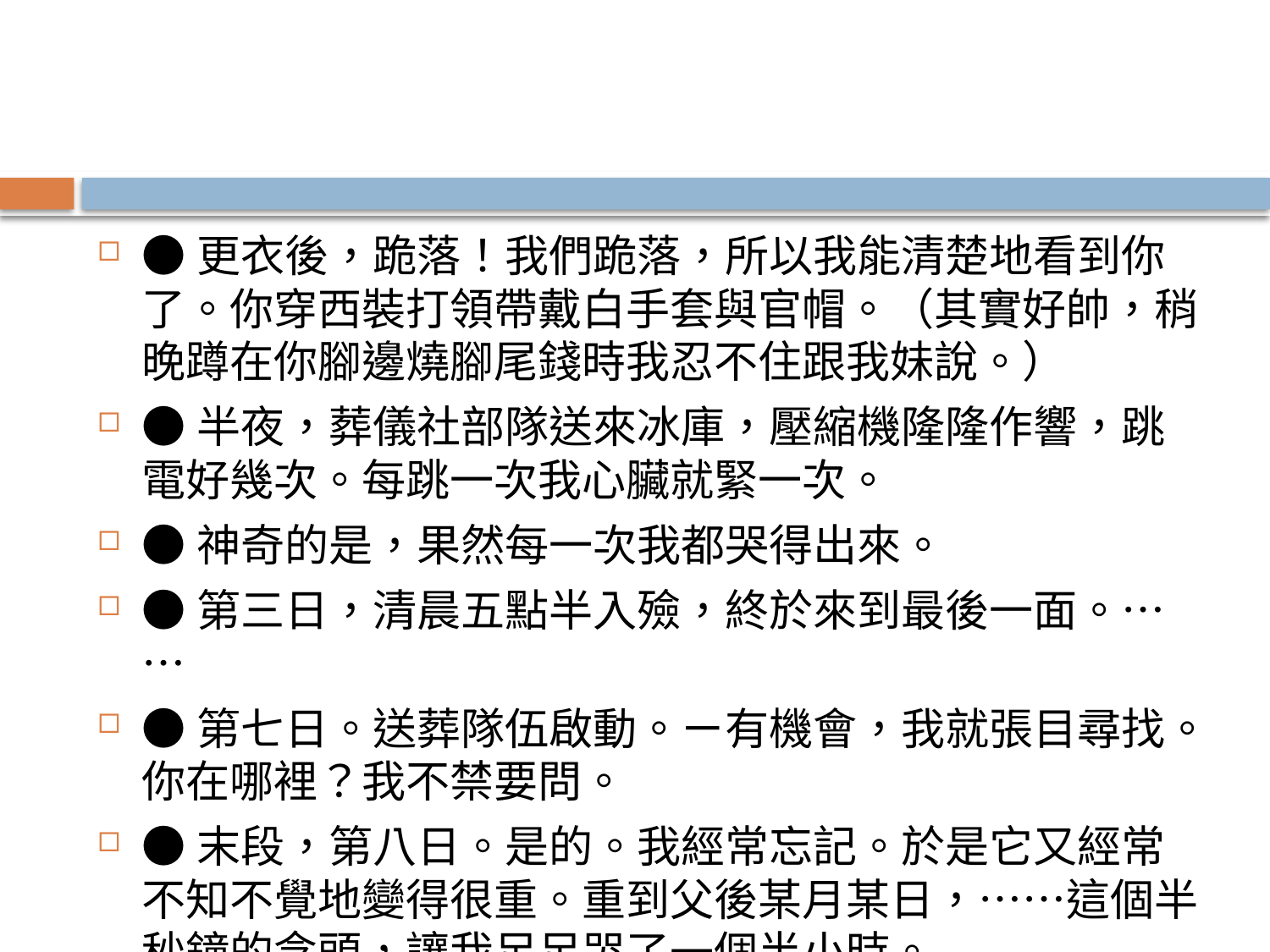

#
●更衣後，跪落！我們跪落，所以我能清楚地看到你了。你穿西裝打領帶戴白手套與官帽。（其實好帥，稍晚蹲在你腳邊燒腳尾錢時我忍不住跟我妹說。）
●半夜，葬儀社部隊送來冰庫，壓縮機隆隆作響，跳電好幾次。每跳一次我心臟就緊一次。
●神奇的是，果然每一次我都哭得出來。
●第三日，清晨五點半入殮，終於來到最後一面。⋯⋯
●第七日。送葬隊伍啟動。ㄧ有機會，我就張目尋找。你在哪裡？我不禁要問。
●末段，第八日。是的。我經常忘記。於是它又經常不知不覺地變得很重。重到父後某月某日，⋯⋯這個半秒鐘的念頭，讓我足足哭了一個半小時。